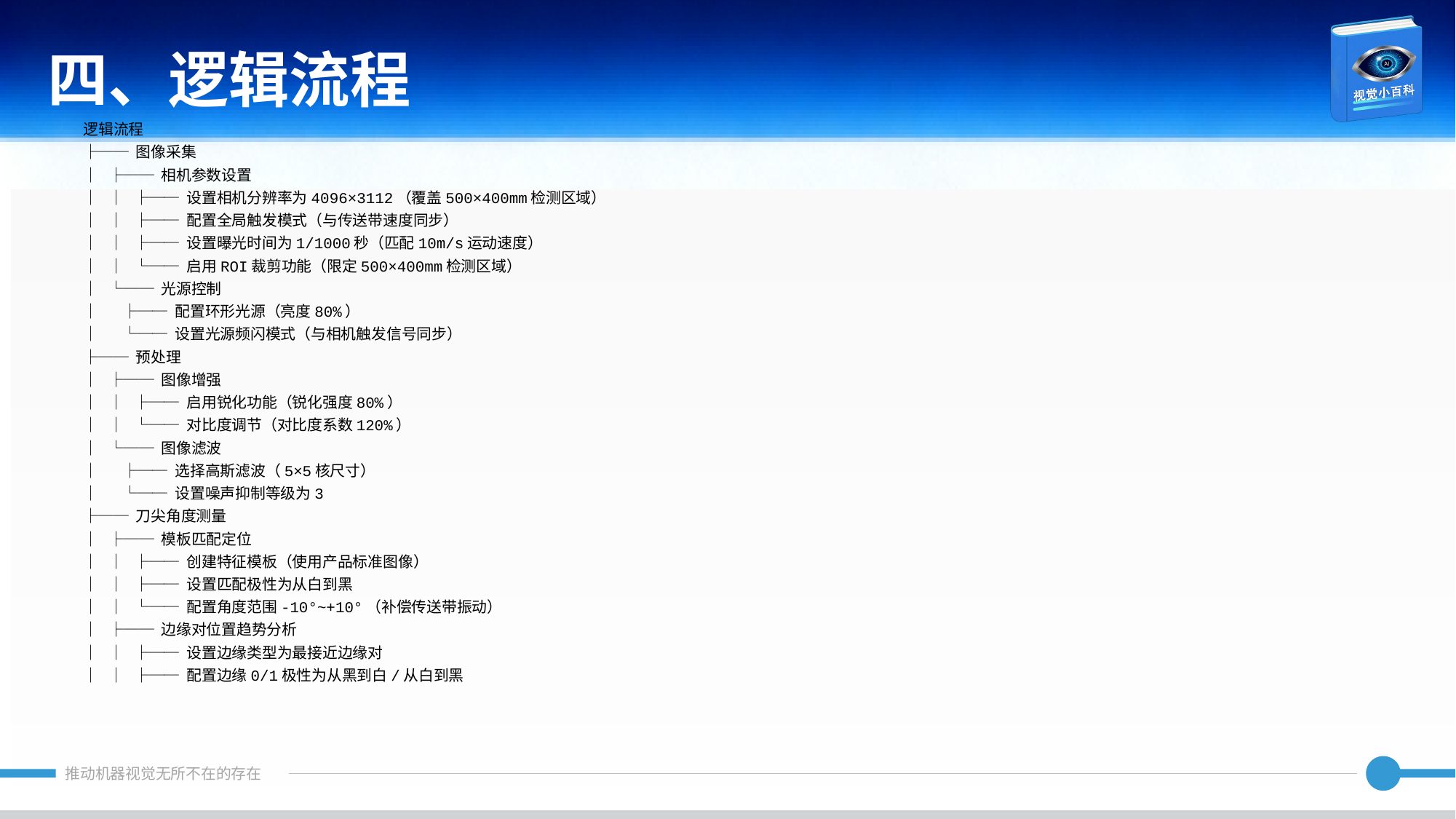

四、逻辑流程

逻辑流程
├── 图像采集
│   ├── 相机参数设置
│   │   ├── 设置相机分辨率为4096×3112（覆盖500×400mm检测区域）
│   │   ├── 配置全局触发模式（与传送带速度同步）
│   │   ├── 设置曝光时间为1/1000秒（匹配10m/s运动速度）
│   │   └── 启用ROI裁剪功能（限定500×400mm检测区域）
│   └── 光源控制
│       ├── 配置环形光源（亮度80%）
│       └── 设置光源频闪模式（与相机触发信号同步）
├── 预处理
│   ├── 图像增强
│   │   ├── 启用锐化功能（锐化强度80%）
│   │   └── 对比度调节（对比度系数120%）
│   └── 图像滤波
│       ├── 选择高斯滤波（5×5核尺寸）
│       └── 设置噪声抑制等级为3
├── 刀尖角度测量
│   ├── 模板匹配定位
│   │   ├── 创建特征模板（使用产品标准图像）
│   │   ├── 设置匹配极性为从白到黑
│   │   └── 配置角度范围-10°~+10°（补偿传送带振动）
│   ├── 边缘对位置趋势分析
│   │   ├── 设置边缘类型为最接近边缘对
│   │   ├── 配置边缘0/1极性为从黑到白/从白到黑
8